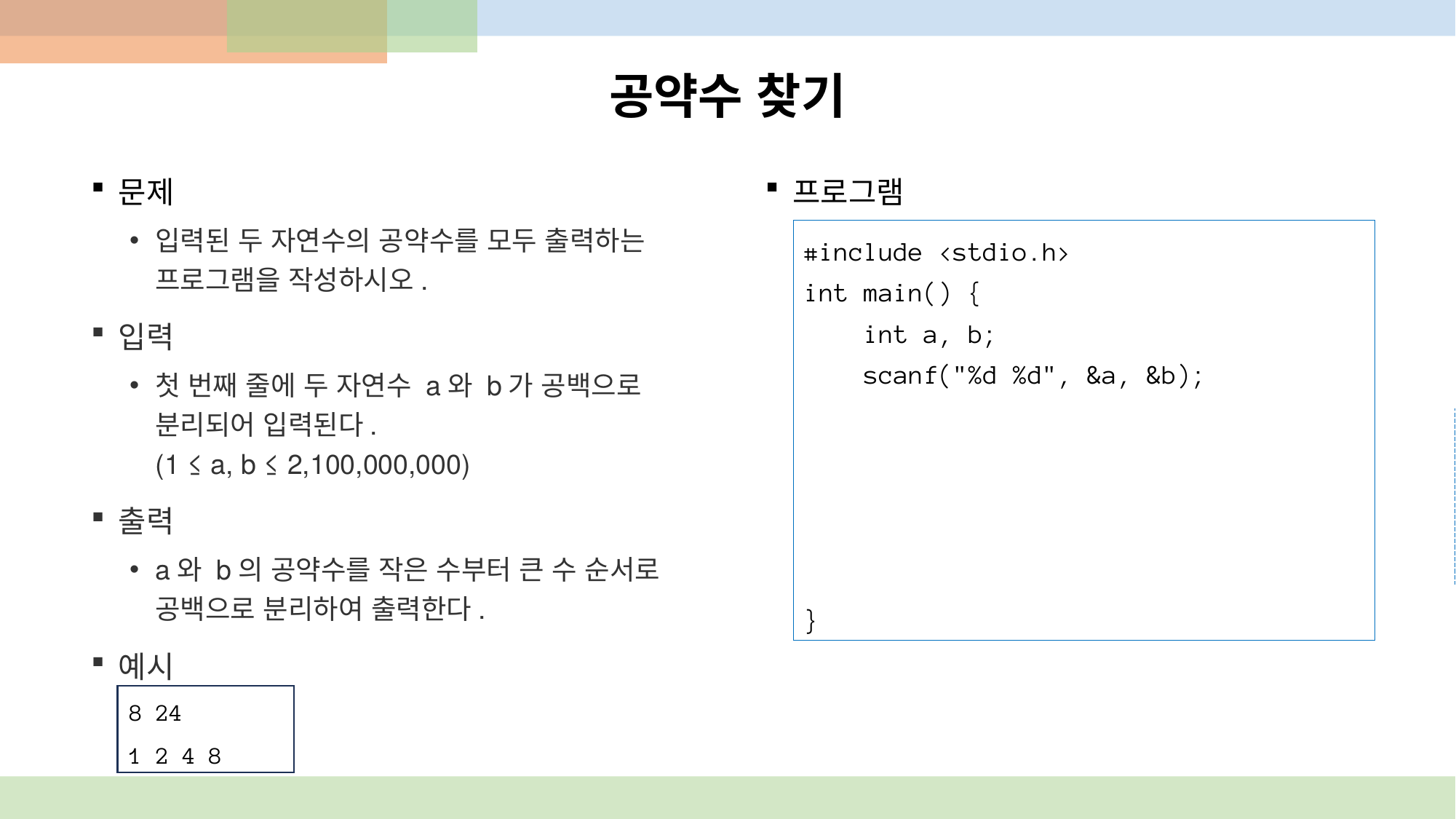

# 공약수 찾기
문제
입력된 두 자연수의 공약수를 모두 출력하는 프로그램을 작성하시오.
입력
첫 번째 줄에 두 자연수 a와 b가 공백으로 분리되어 입력된다.
(1 ≤ a, b ≤ 2,100,000,000)
출력
a와 b의 공약수를 작은 수부터 큰 수 순서로 공백으로 분리하여 출력한다.
예시
8 24
1 2 4 8
프로그램
#include <stdio.h>
int main() {
    int a, b;
    scanf("%d %d", &a, &b);

}
for(int d=1; d<=a && d<=b; i++) {
    if(a%d==0 && b%d==0)
        printf("%d ", d);
}

int main() {
    int a, b;
    scanf("%d %d", &a, &b);

    int min;
    if(a>b) min=b;
    else    min=a;

    int d = 1;
    while(d <= min) {
        if(a%d==0 && b%d==0)
            printf("%d ", d);
        d++;
    }
}